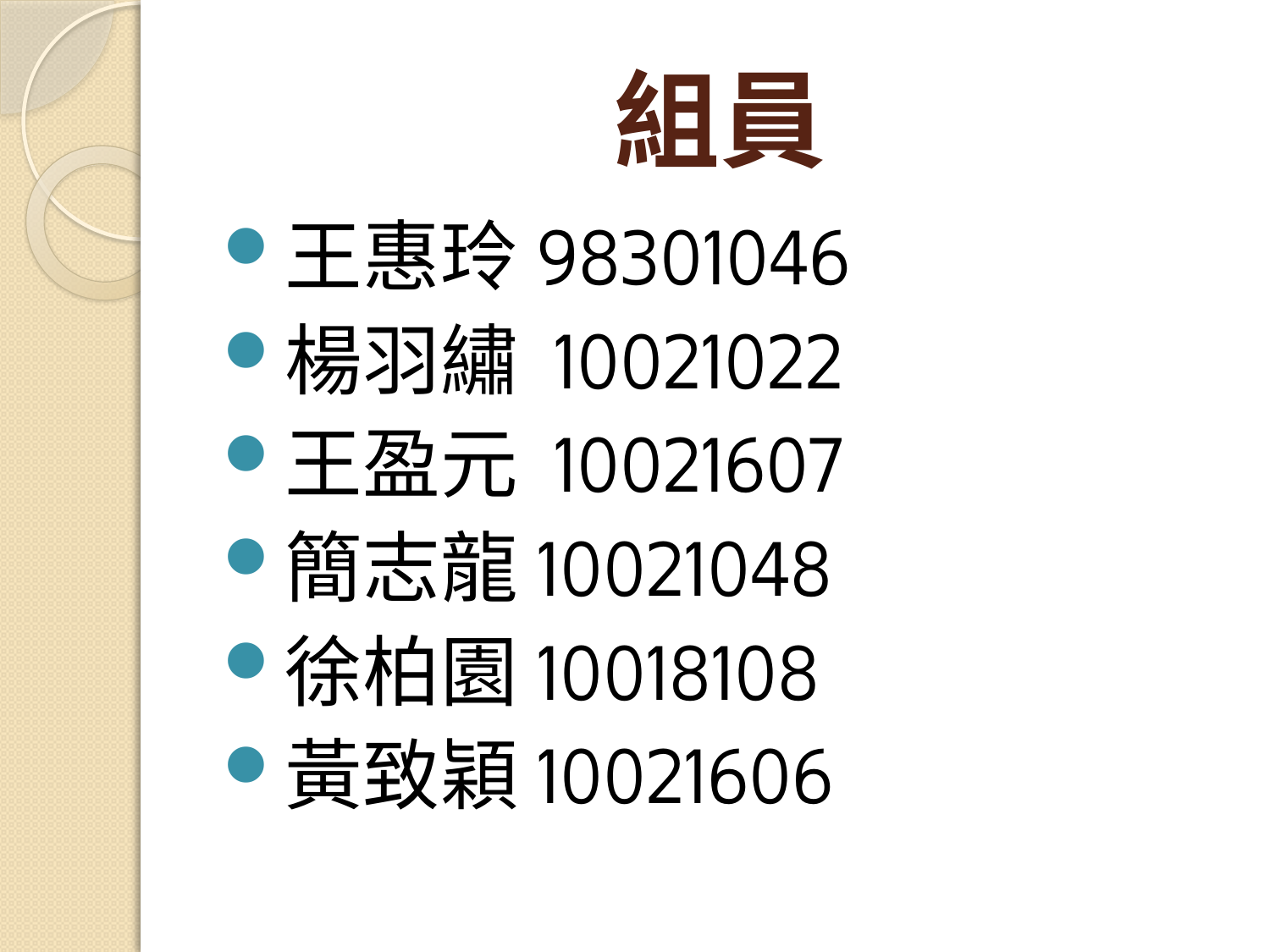

# 組員
王惠玲98301046
楊羽繡 10021022
王盈元 10021607
簡志龍10021048
徐柏園10018108
黃致穎10021606